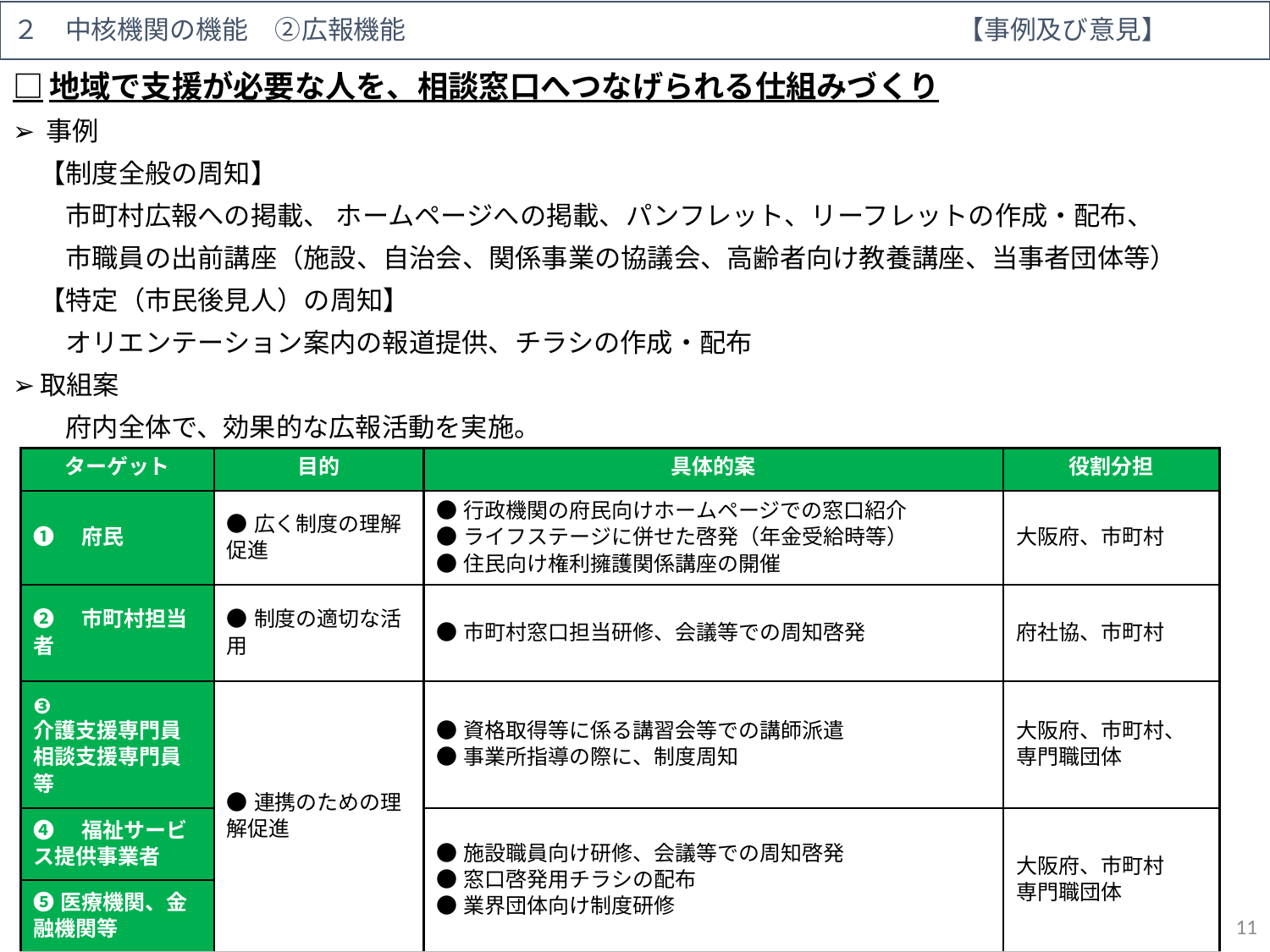

２　中核機関の機能　②広報機能　　　　　　　　　　　　　　　　　　　　　【事例及び意見】
□地域で支援が必要な人を、相談窓口へつなげられる仕組みづくり
➢ 事例
　【制度全般の周知】
　　市町村広報への掲載、 ホームページへの掲載、パンフレット、リーフレットの作成・配布、
　　市職員の出前講座（施設、自治会、関係事業の協議会、高齢者向け教養講座、当事者団体等）
　【特定（市民後見人）の周知】
　　オリエンテーション案内の報道提供、チラシの作成・配布
➢取組案
　　府内全体で、効果的な広報活動を実施。
| ターゲット | 目的 | 具体的案 | 役割分担 |
| --- | --- | --- | --- |
| ❶　府民 | ●広く制度の理解促進 | ●行政機関の府民向けホームページでの窓口紹介 ●ライフステージに併せた啓発（年金受給時等） ●住民向け権利擁護関係講座の開催 | 大阪府、市町村 |
| ❷　市町村担当者 | ●制度の適切な活用 | ●市町村窓口担当研修、会議等での周知啓発 | 府社協、市町村 |
| ❸ 介護支援専門員 相談支援専門員 等 | ●連携のための理解促進 | ●資格取得等に係る講習会等での講師派遣 ●事業所指導の際に、制度周知 | 大阪府、市町村、 専門職団体 |
| ❹　福祉サービス提供事業者 |  | ●施設職員向け研修、会議等での周知啓発 ●窓口啓発用チラシの配布 ●業界団体向け制度研修 | 大阪府、市町村 専門職団体 |
| ❺医療機関、金融機関等 |  |  |  |
11